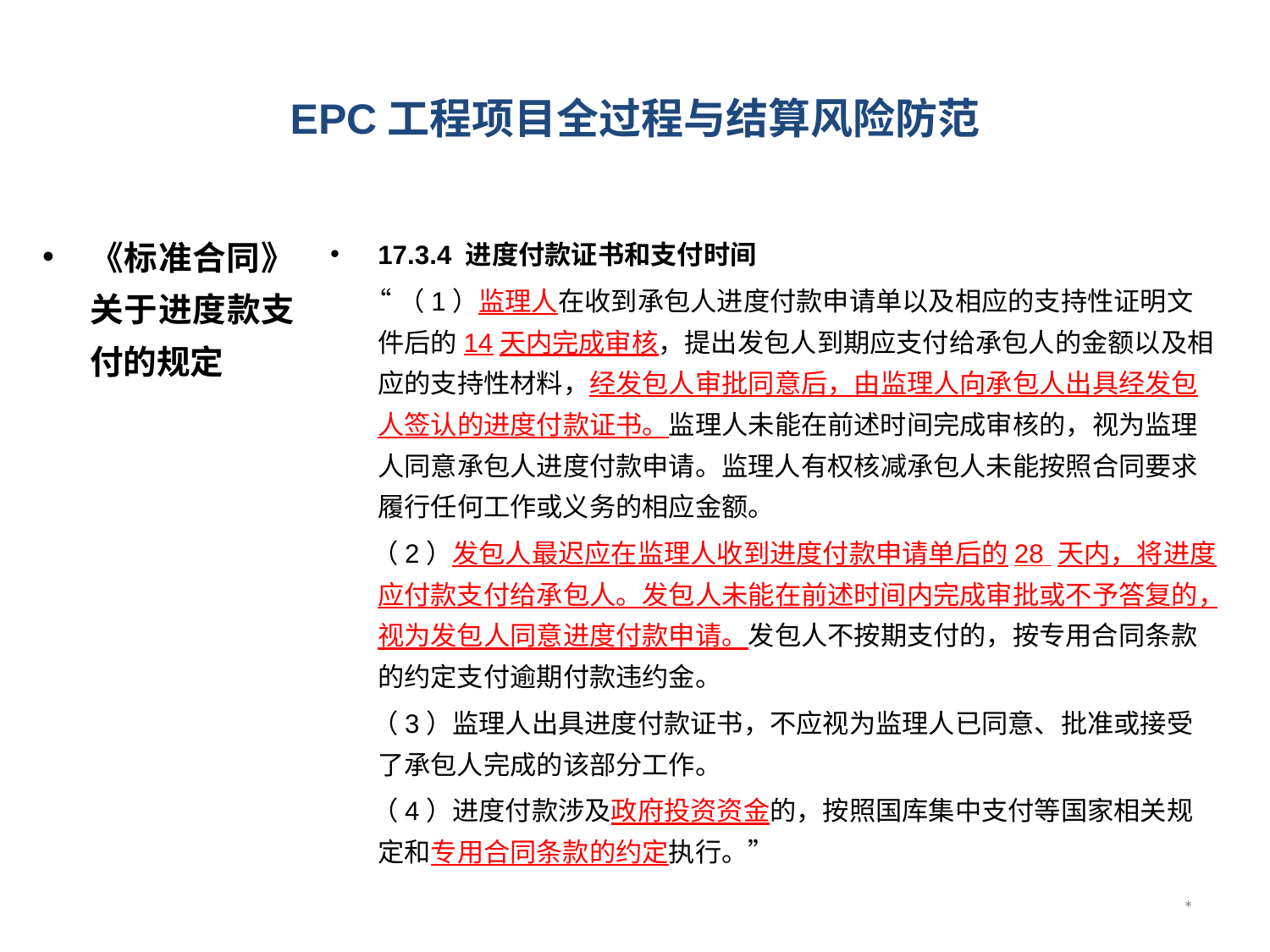

# EPC工程项目全过程与结算风险防范
《标准合同》关于进度款支付的规定
17.3.4 进度付款证书和支付时间
      “（1）监理人在收到承包人进度付款申请单以及相应的支持性证明文件后的14天内完成审核，提出发包人到期应支付给承包人的金额以及相应的支持性材料，经发包人审批同意后，由监理人向承包人出具经发包人签认的进度付款证书。监理人未能在前述时间完成审核的，视为监理人同意承包人进度付款申请。监理人有权核减承包人未能按照合同要求履行任何工作或义务的相应金额。
      （2）发包人最迟应在监理人收到进度付款申请单后的28 天内，将进度应付款支付给承包人。发包人未能在前述时间内完成审批或不予答复的，视为发包人同意进度付款申请。发包人不按期支付的，按专用合同条款的约定支付逾期付款违约金。
      （3）监理人出具进度付款证书，不应视为监理人已同意、批准或接受了承包人完成的该部分工作。
      （4）进度付款涉及政府投资资金的，按照国库集中支付等国家相关规定和专用合同条款的约定执行。”
*